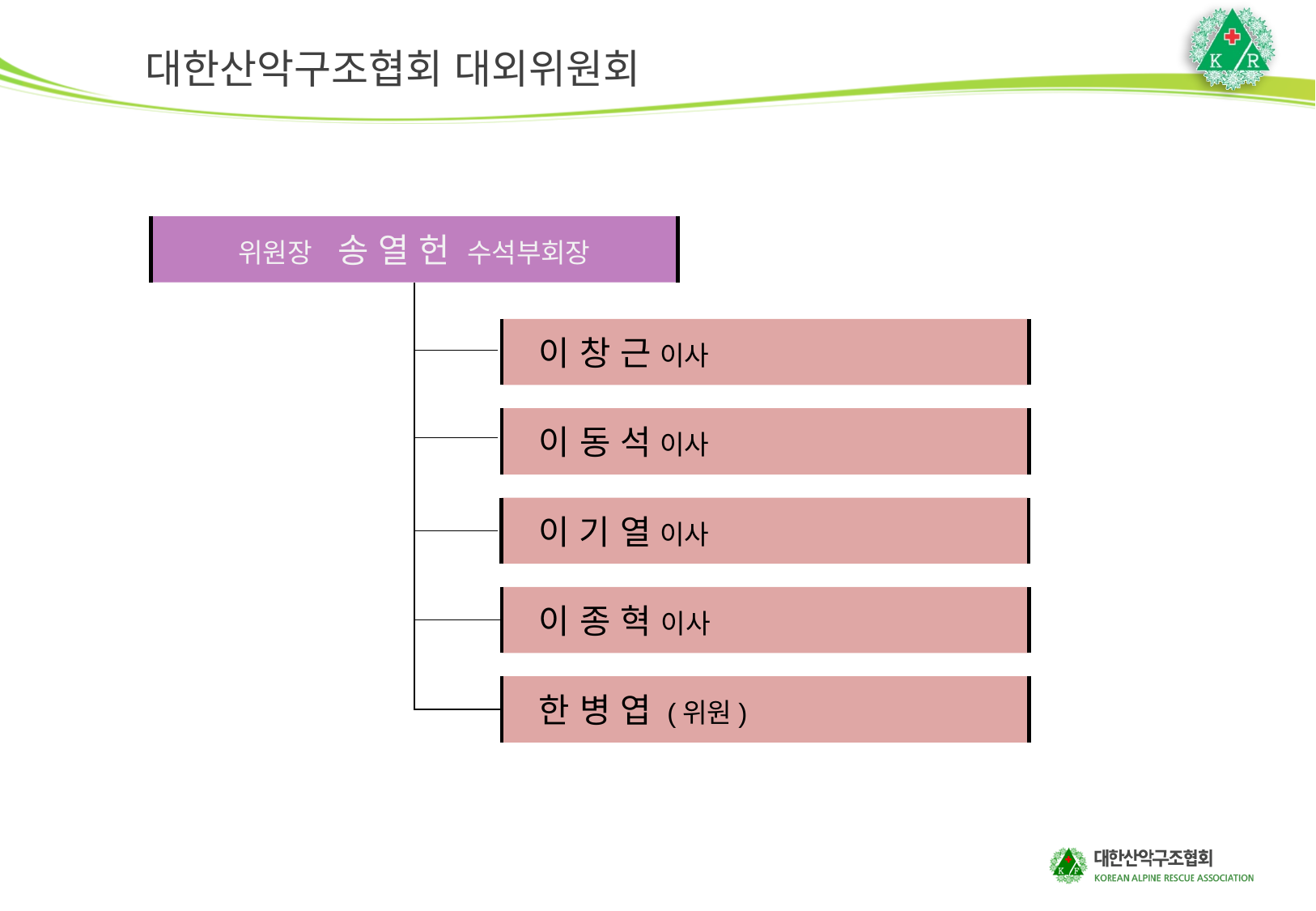

# 대한산악구조협회 대외위원회
위원장   송 열 헌  수석부회장
   이 창 근 이사
   이 동 석 이사
   이 기 열 이사
   이 종 혁 이사
   한 병 엽 (위원)